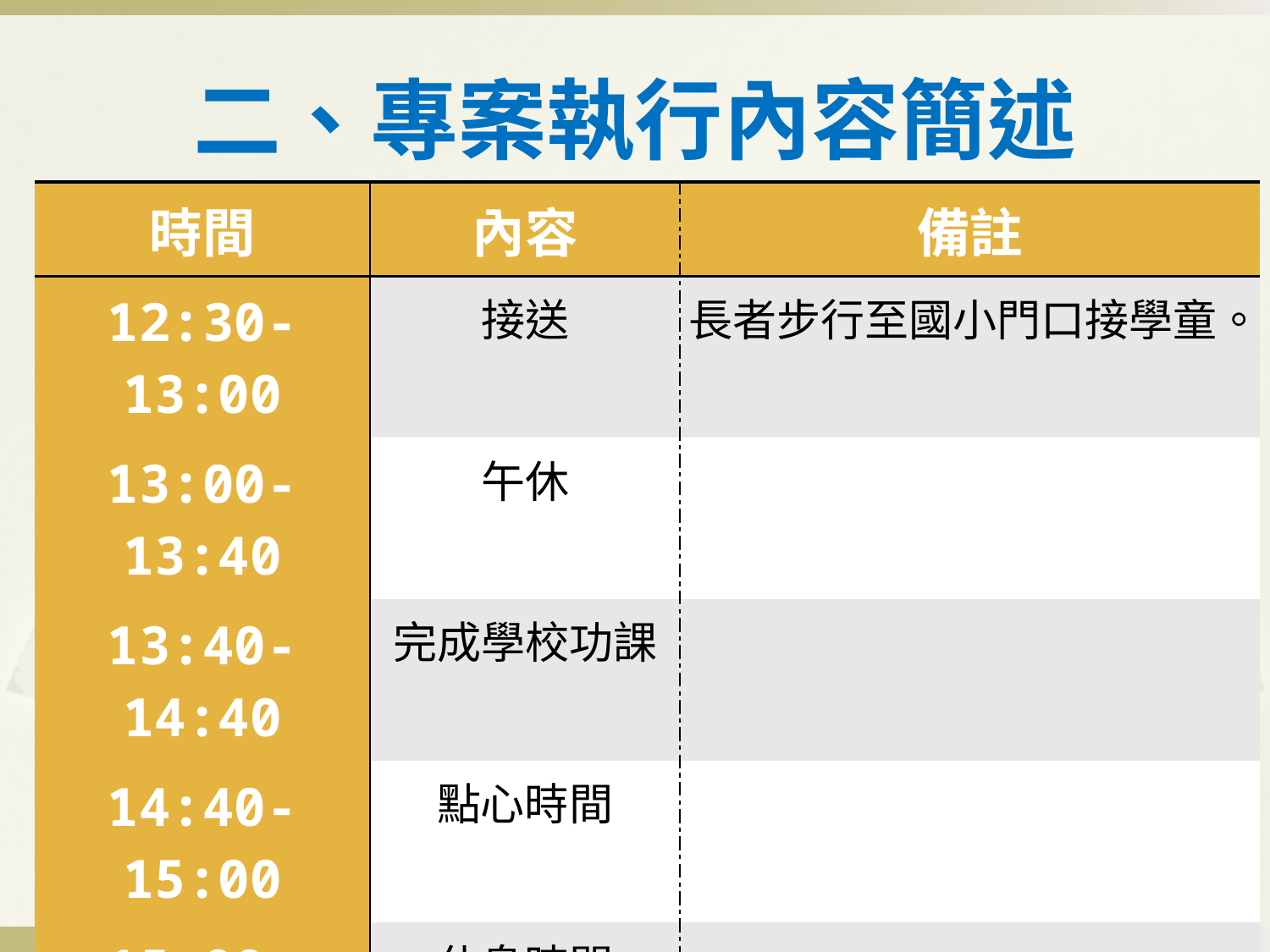

# 二、專案執行內容簡述
| 時間 | 內容 | 備註 |
| --- | --- | --- |
| 12:30-13:00 | 接送 | 長者步行至國小門口接學童。 |
| 13:00-13:40 | 午休 |  |
| 13:40-14:40 | 完成學校功課 |  |
| 14:40-15:00 | 點心時間 |  |
| 15:00-15:10 | 休息時間 |  |
| 15:10-17:10 | 老幼共學課程 | 休息時間由課程老師安排。 |
| 17:10- | 返家 | 由家屬自行來接送。 |